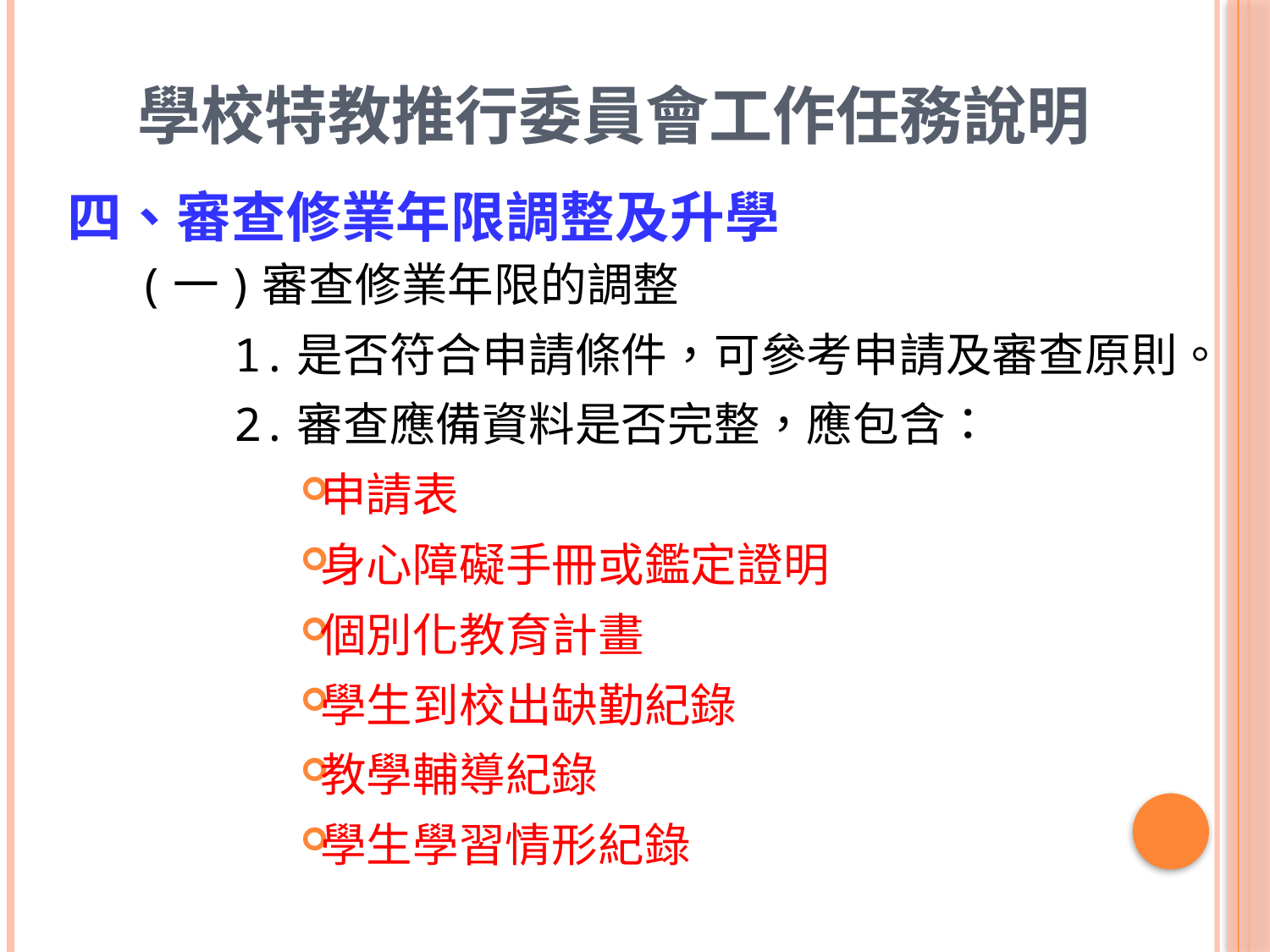

# 學校特教推行委員會工作任務說明
四、審查修業年限調整及升學
    (一)審查修業年限的調整
      1.是否符合申請條件，可參考申請及審查原則。
      2.審查應備資料是否完整，應包含：
申請表
身心障礙手冊或鑑定證明
個別化教育計畫
學生到校出缺勤紀錄
教學輔導紀錄
學生學習情形紀錄